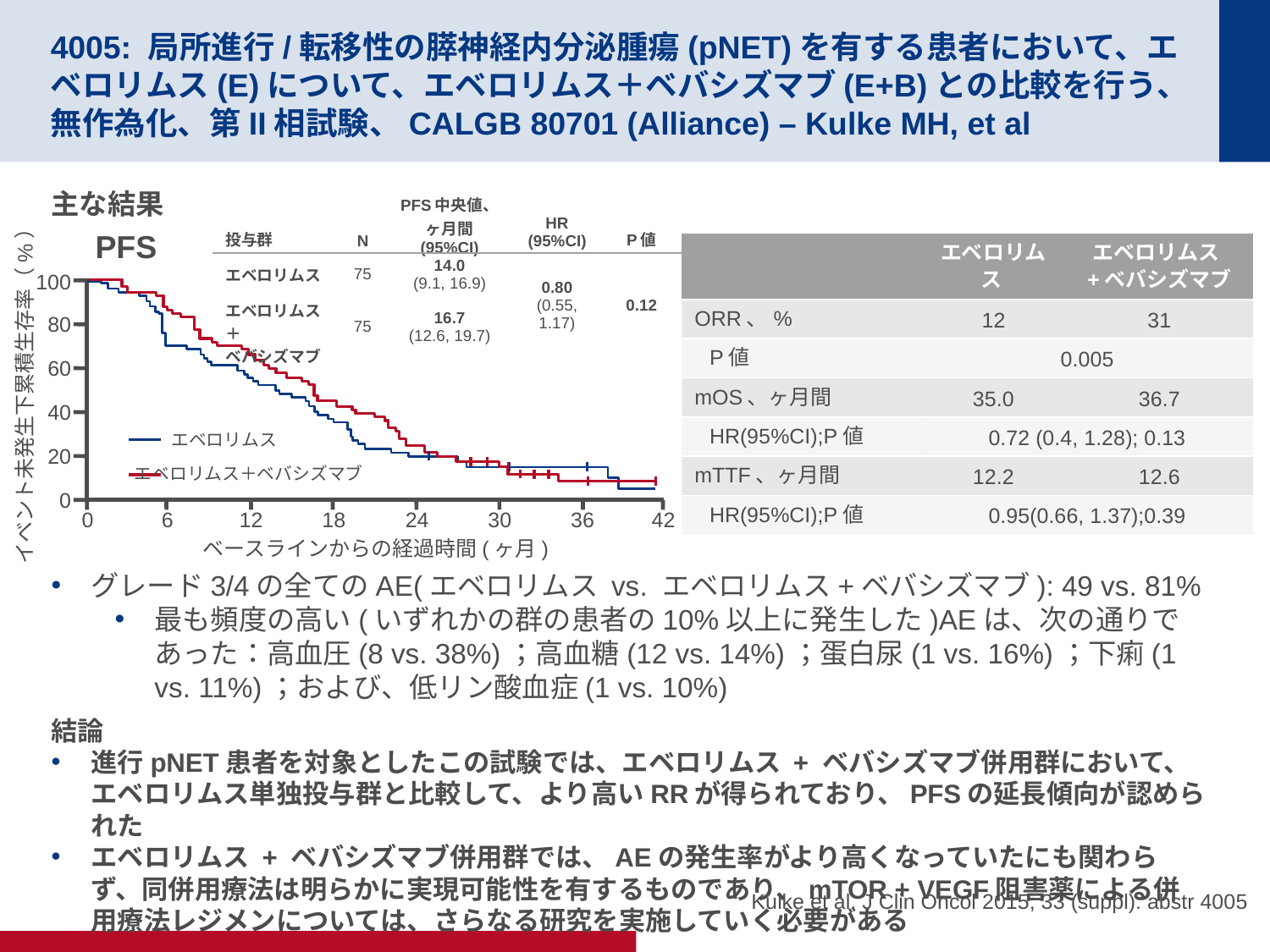

# 4005: 局所進行/転移性の膵神経内分泌腫瘍(pNET)を有する患者において、エベロリムス(E)について、エベロリムス＋ベバシズマブ(E+B)との比較を行う、無作為化、第II相試験、CALGB 80701 (Alliance) – Kulke MH, et al
主な結果

グレード3/4の全てのAE(エベロリムス vs. エベロリムス+ベバシズマブ): 49 vs. 81%
最も頻度の高い(いずれかの群の患者の10%以上に発生した)AEは、次の通りであった：高血圧(8 vs. 38%)；高血糖(12 vs. 14%)；蛋白尿(1 vs. 16%)；下痢(1 vs. 11%)；および、低リン酸血症(1 vs. 10%)
結論
進行pNET患者を対象としたこの試験では、エベロリムス + ベバシズマブ併用群において、エベロリムス単独投与群と比較して、より高いRRが得られており、PFSの延長傾向が認められた
エベロリムス + ベバシズマブ併用群では、AEの発生率がより高くなっていたにも関わらず、同併用療法は明らかに実現可能性を有するものであり、mTOR + VEGF阻害薬による併用療法レジメンについては、さらなる研究を実施していく必要がある
| 投与群 | N | PFS中央値、 ヶ月間 (95%CI) | HR (95%CI) | P値 |
| --- | --- | --- | --- | --- |
| エベロリムス | 75 | 14.0 (9.1, 16.9) | 0.80 (0.55, 1.17) | 0.12 |
| エベロリムス＋ ベバシズマブ | 75 | 16.7 (12.6, 19.7) |  |  |
PFS

|  | エベロリムス | エベロリムス+ベバシズマブ |
| --- | --- | --- |
| ORR、% | 12 | 31 |
| P値 | 0.005 |  |
| mOS、ヶ月間 | 35.0 | 36.7 |
| HR(95%CI);P値 | 0.72 (0.4, 1.28); 0.13 |  |
| mTTF、ヶ月間 | 12.2 | 12.6 |
| HR(95%CI);P値 | 0.95(0.66, 1.37);0.39 |  |
100

80

60

イベント未発生下累積生存率（%）
40

エベロリムス
20

エベロリムス＋ベバシズマブ
0

0
6
12
18
24
30
36
42
ベースラインからの経過時間(ヶ月)
Kulke et al. J Clin Oncol 2015; 33 (suppl): abstr 4005